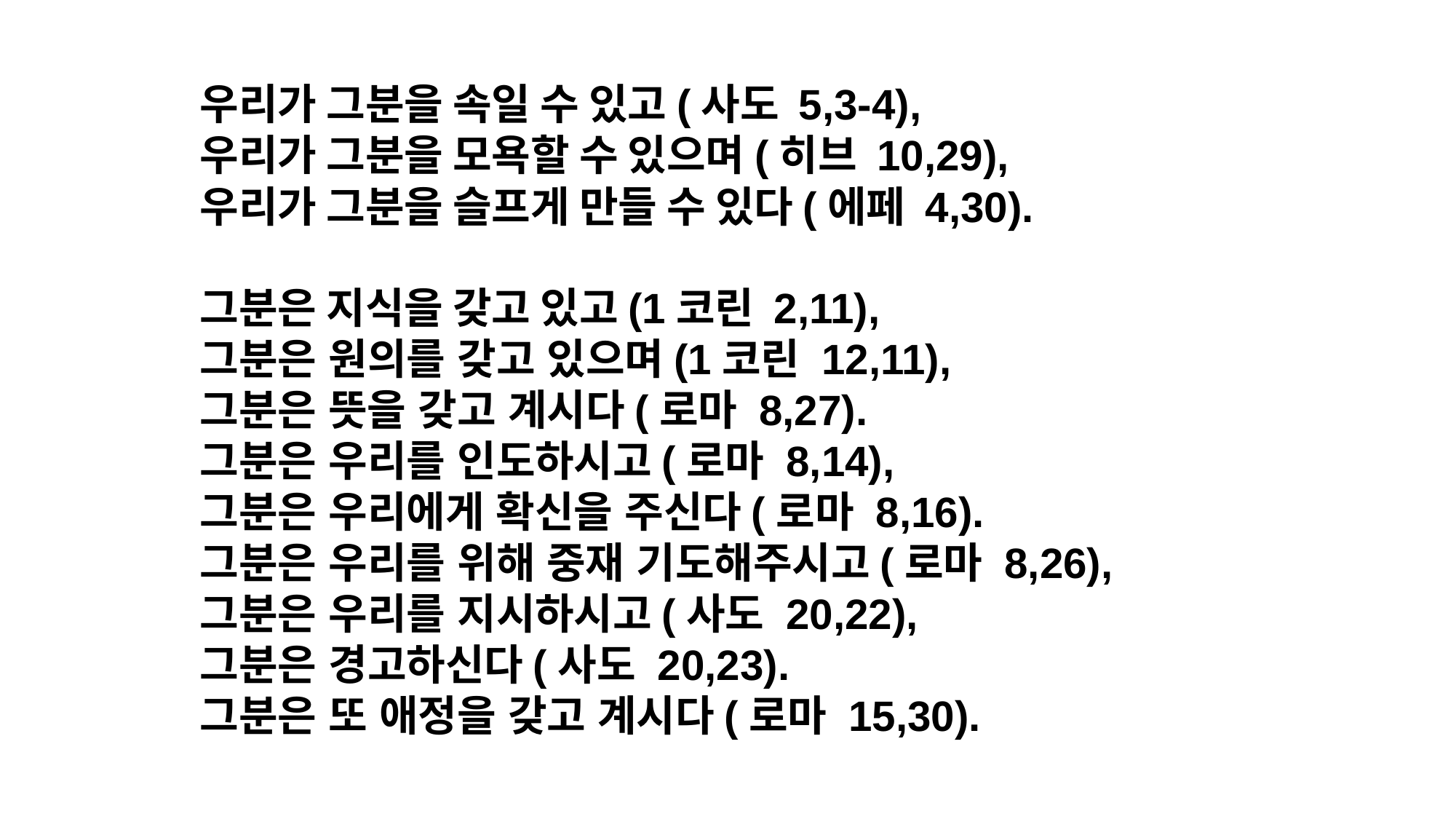

우리가 그분을 속일 수 있고(사도 5,3-4),
우리가 그분을 모욕할 수 있으며(히브 10,29),
우리가 그분을 슬프게 만들 수 있다(에페 4,30).

그분은 지식을 갖고 있고(1코린 2,11),
그분은 원의를 갖고 있으며(1코린 12,11),
그분은 뜻을 갖고 계시다(로마 8,27).
그분은 우리를 인도하시고(로마 8,14),
그분은 우리에게 확신을 주신다(로마 8,16).
그분은 우리를 위해 중재 기도해주시고(로마 8,26),
그분은 우리를 지시하시고(사도 20,22),
그분은 경고하신다(사도 20,23).
그분은 또 애정을 갖고 계시다(로마 15,30).